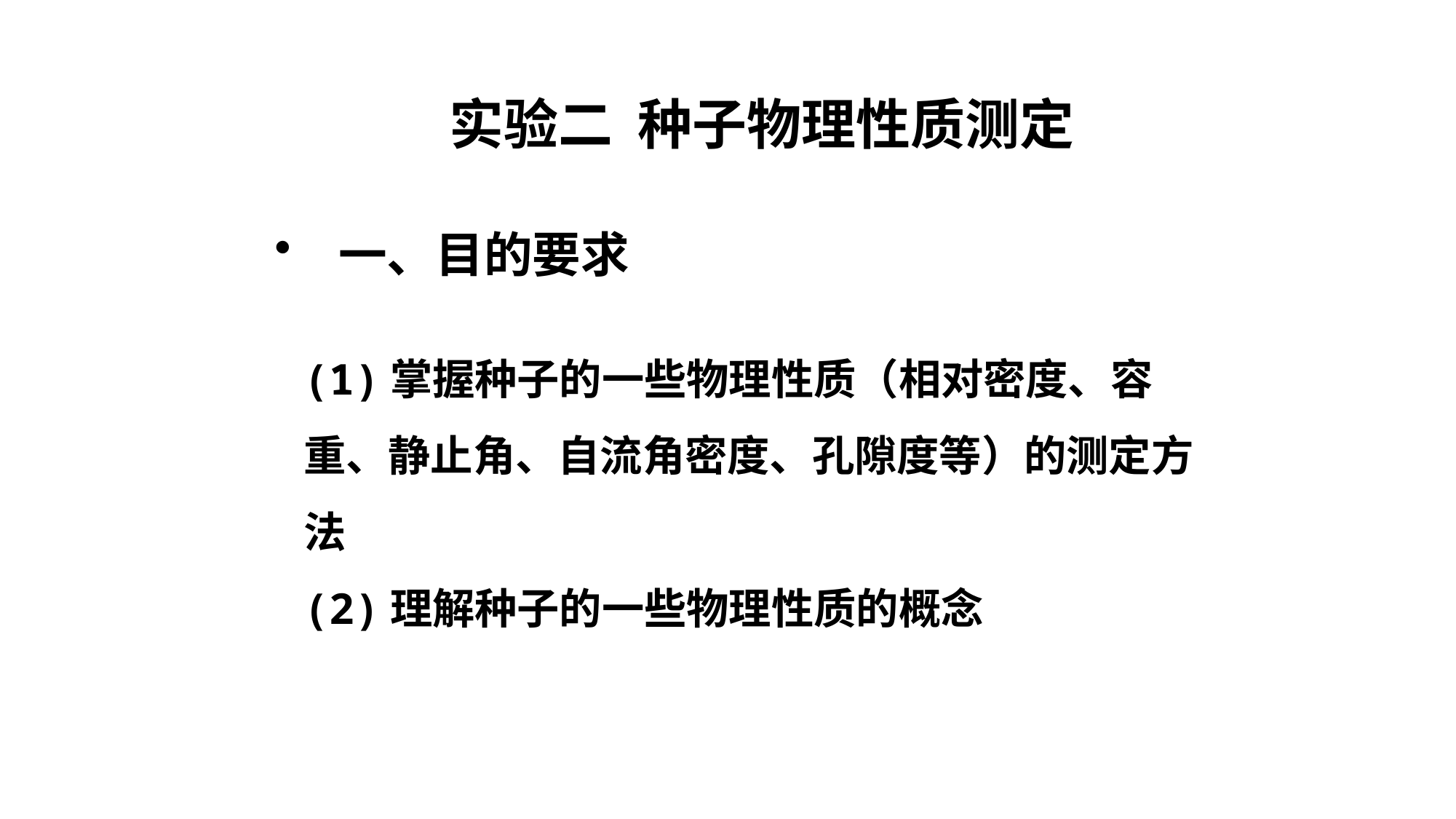

# 实验二  种子物理性质测定
 一、目的要求
(1)掌握种子的一些物理性质（相对密度、容重、静止角、自流角密度、孔隙度等）的测定方法
(2)理解种子的一些物理性质的概念